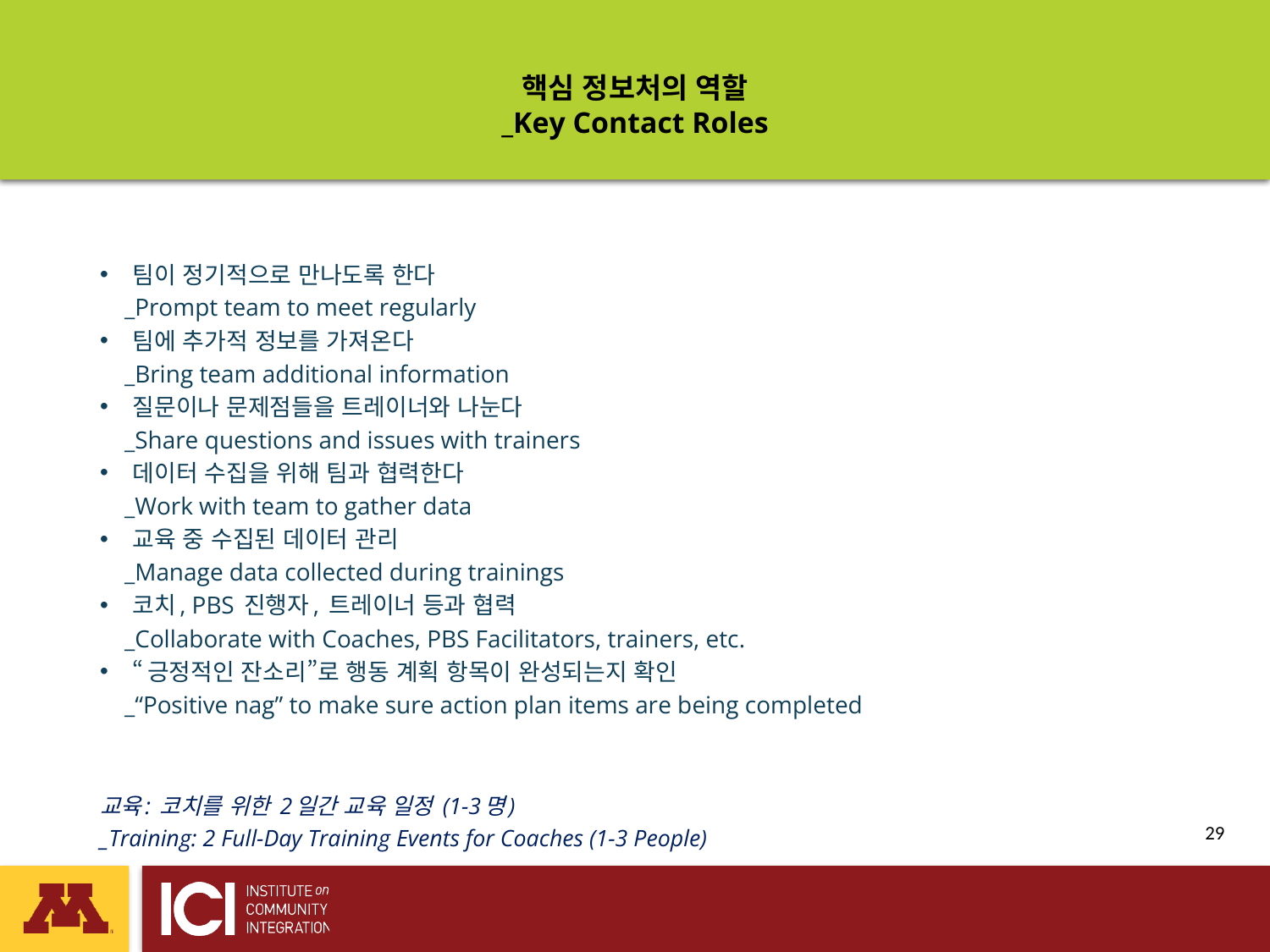

# 핵심 정보처의 역할 _Key Contact Roles
팀이 정기적으로 만나도록 한다
    _Prompt team to meet regularly
팀에 추가적 정보를 가져온다
    _Bring team additional information
질문이나 문제점들을 트레이너와 나눈다
    _Share questions and issues with trainers
데이터 수집을 위해 팀과 협력한다
    _Work with team to gather data
교육 중 수집된 데이터 관리
    _Manage data collected during trainings
코치, PBS 진행자, 트레이너 등과 협력
    _Collaborate with Coaches, PBS Facilitators, trainers, etc.
“긍정적인 잔소리”로 행동 계획 항목이 완성되는지 확인
    _“Positive nag” to make sure action plan items are being completed

교육: 코치를 위한 2일간 교육 일정 (1-3명)
_Training: 2 Full-Day Training Events for Coaches (1-3 People)

                                                                                                                                                                                                                                                                     29